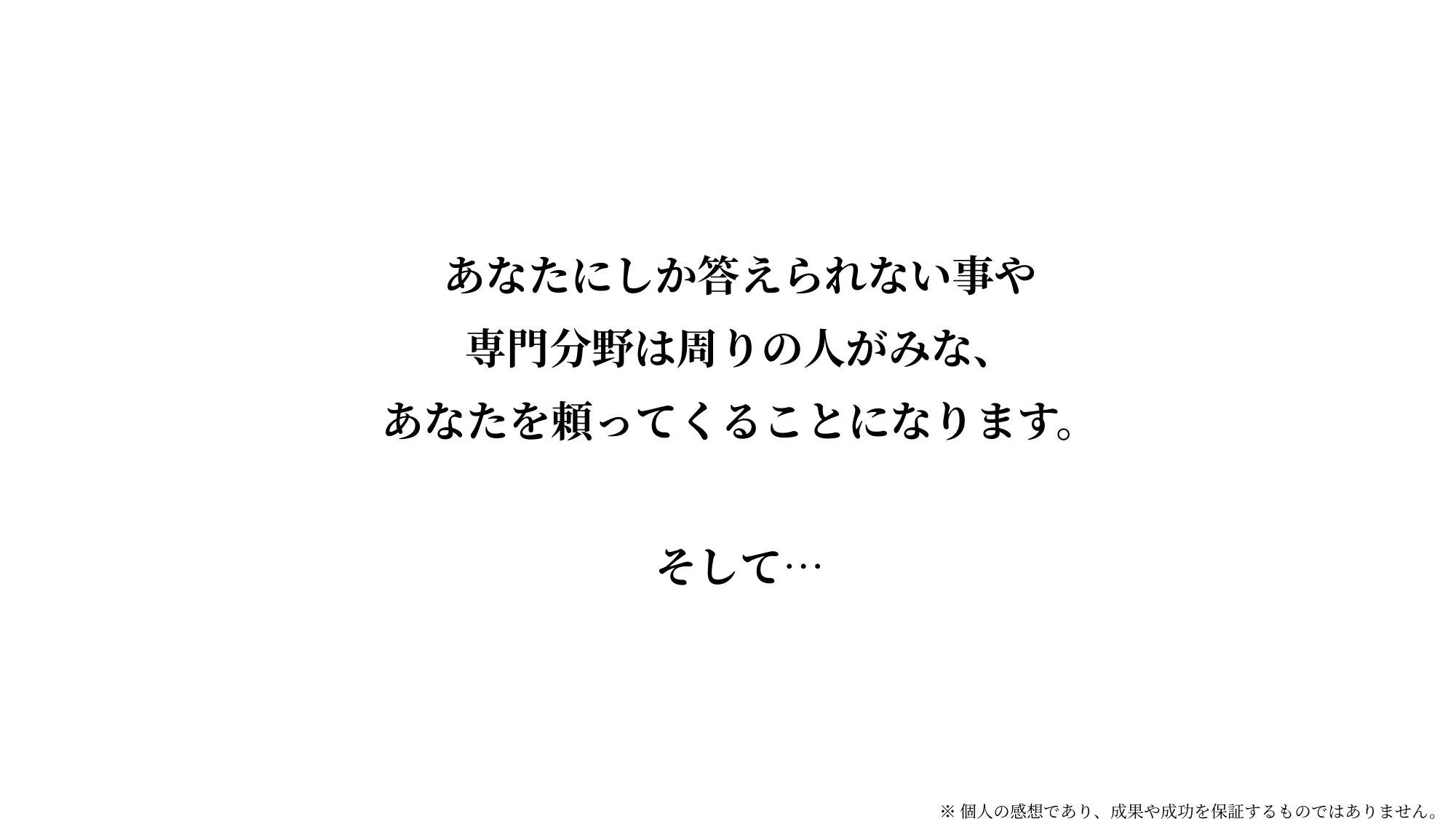

あなたにしか答えられない事や
専門分野は周りの人がみな、
あなたを頼ってくることになります。

そして…
※個人の感想であり、成果や成功を保証するものではありません。